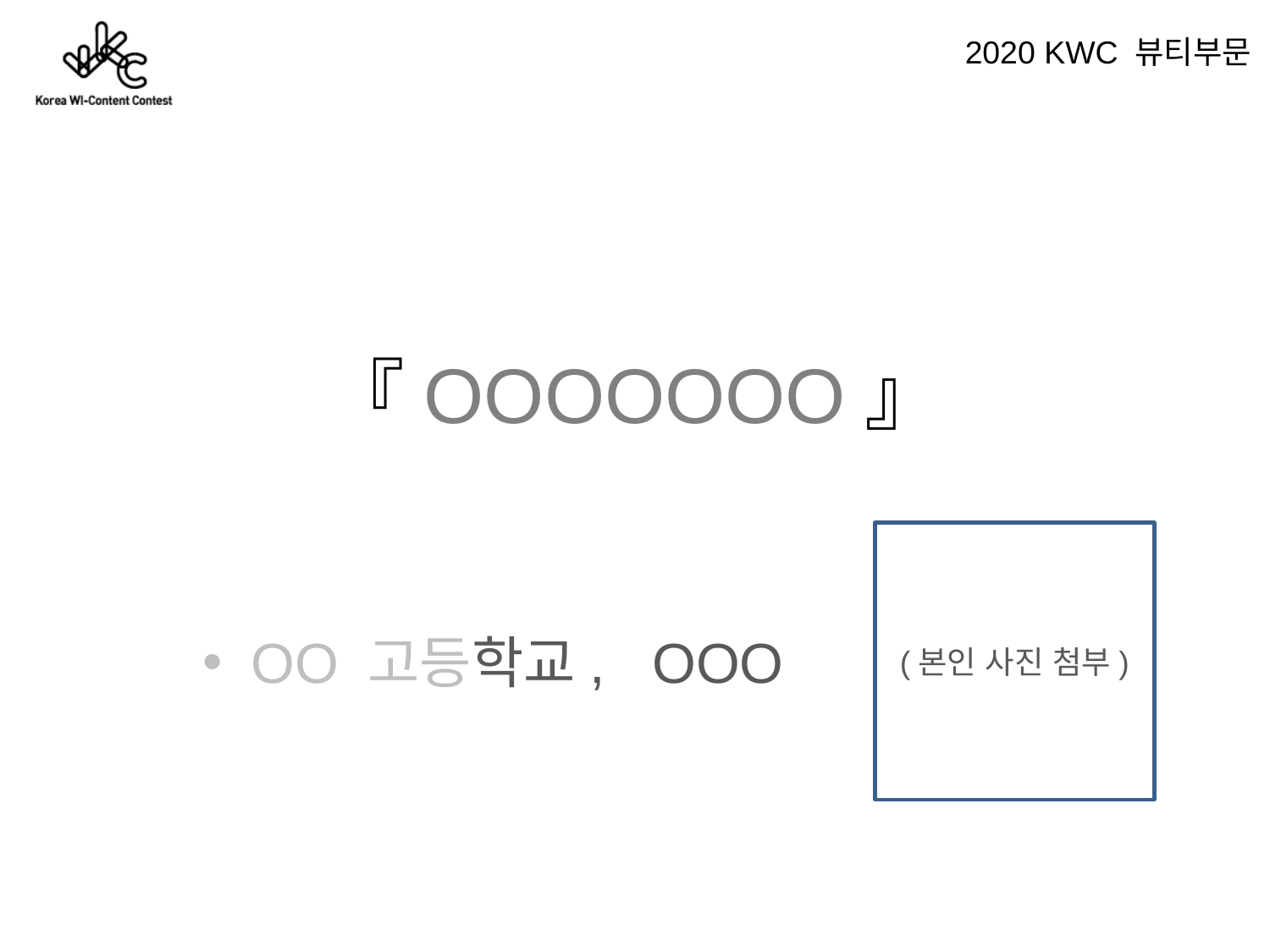

2020 KWC 뷰티부문
『OOOOOOO』
(본인 사진 첨부)
OO 고등학교,   OOO